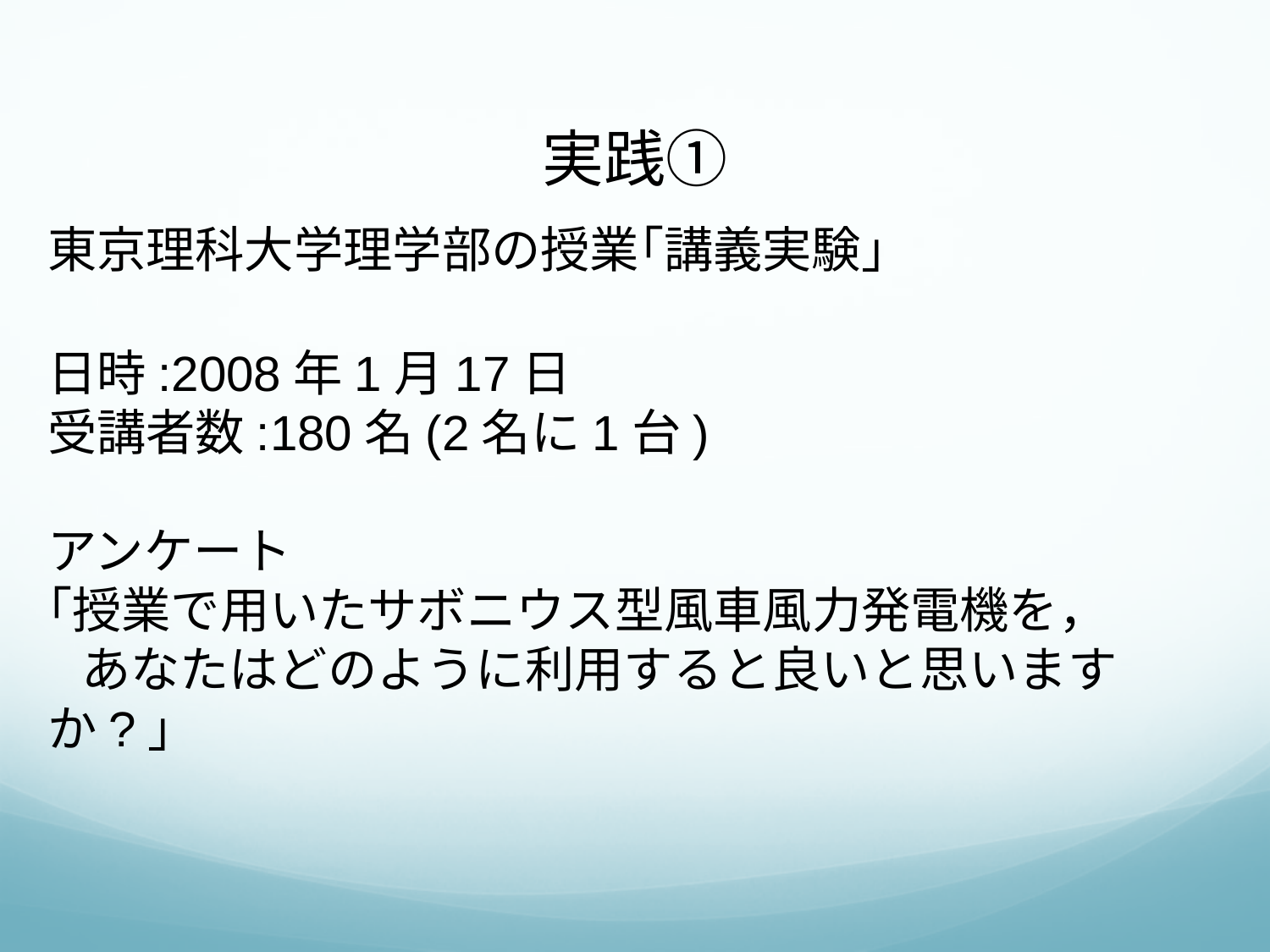

# 実践①
東京理科大学理学部の授業｢講義実験｣
日時:2008年1月17日
受講者数:180名(2名に1台)

アンケート
｢授業で用いたサボニウス型風車風力発電機を，
  あなたはどのように利用すると良いと思いますか?｣